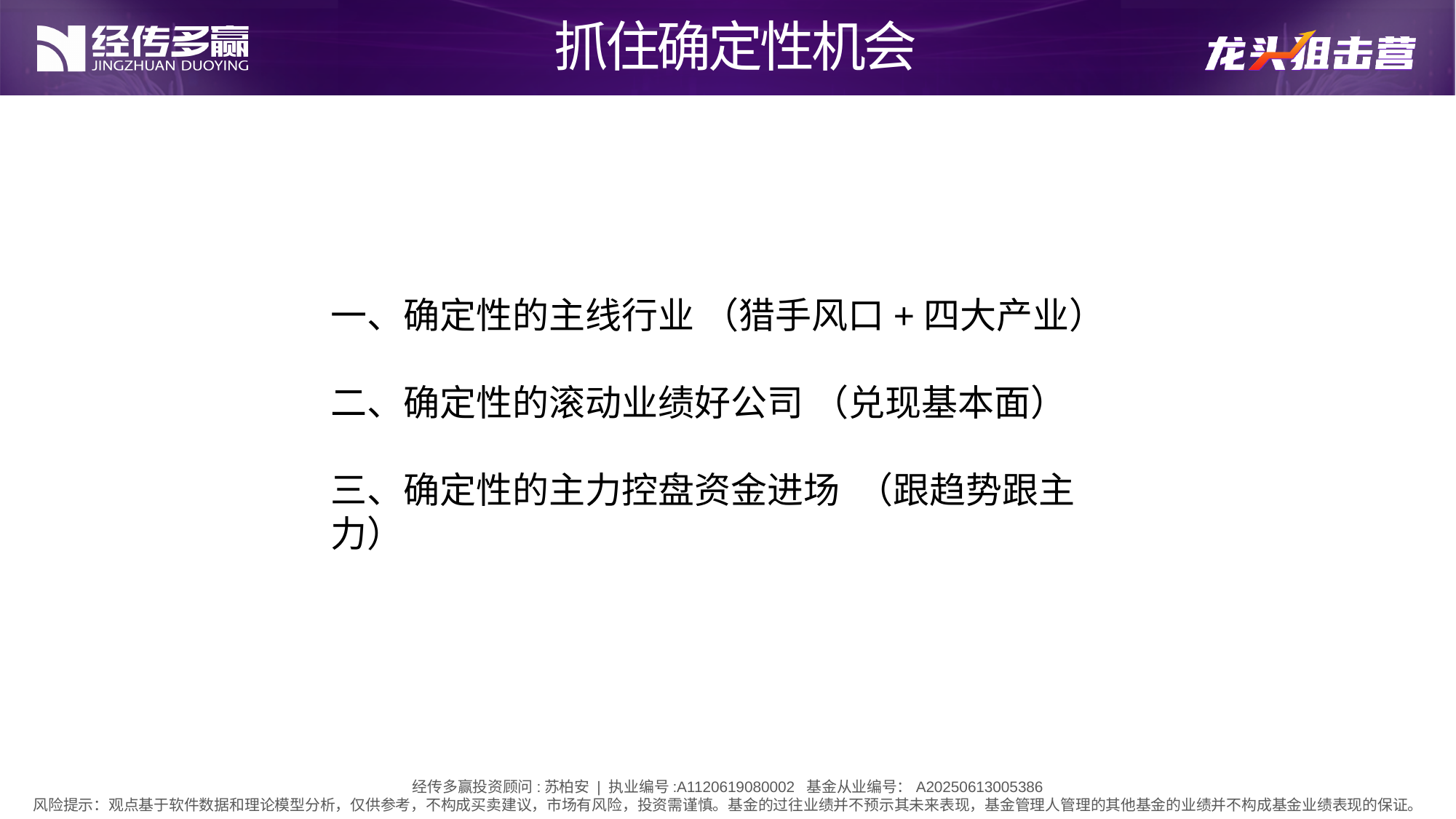

抓住确定性机会
一、确定性的主线行业 （猎手风口+四大产业）

二、确定性的滚动业绩好公司 （兑现基本面）

三、确定性的主力控盘资金进场  （跟趋势跟主力）